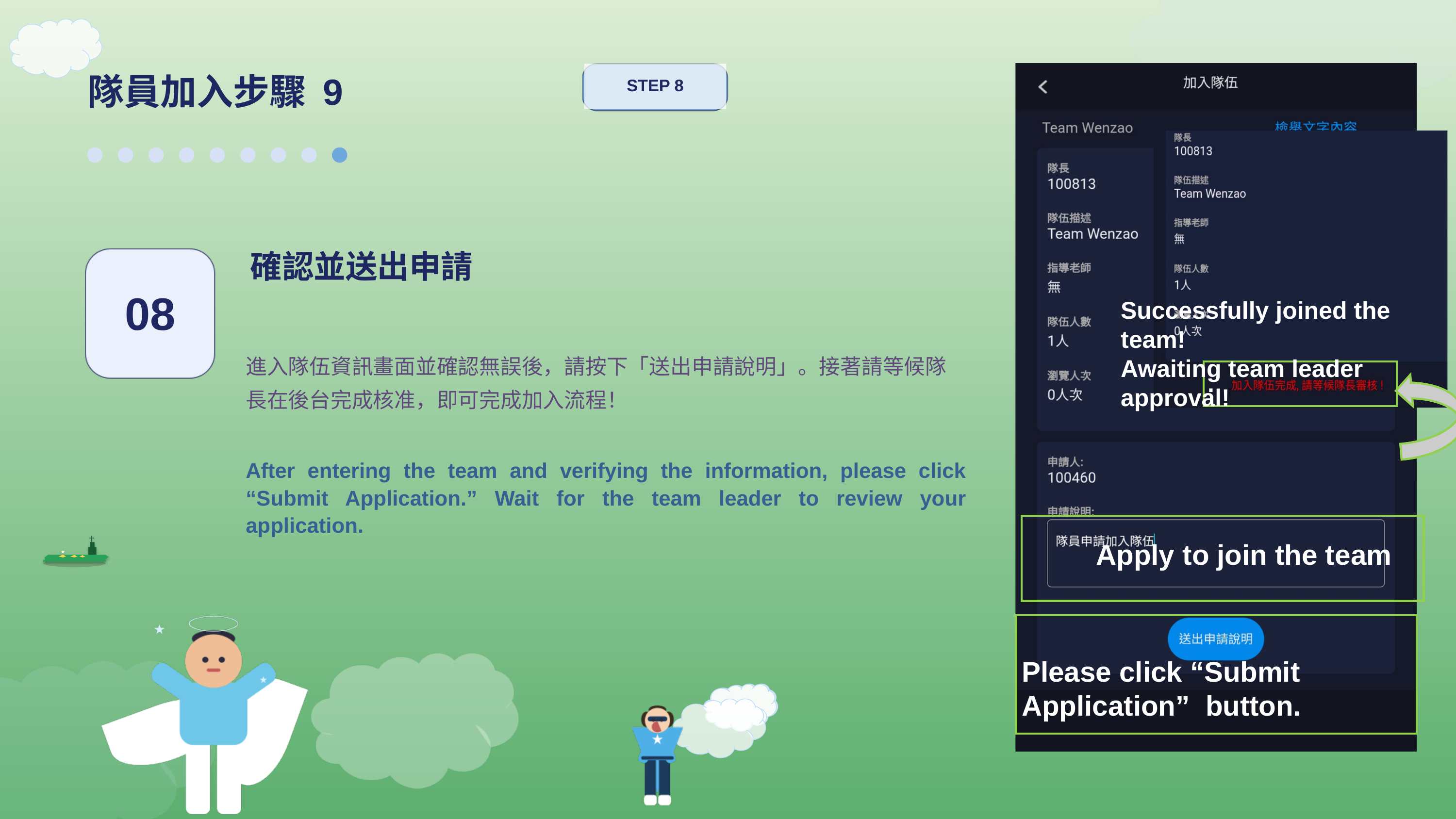

隊員加入步驟 9

STEP 8

確認並送出申請

08

Successfully joined the team!
Awaiting team leader approval!

進入隊伍資訊畫面並確認無誤後，請按下「送出申請說明」。接著請等候隊長在後台完成核准，即可完成加入流程！

.

After entering the team and verifying the information, please click “Submit Application.” Wait for the team leader to review your application.

Apply to join the team

Please click “Submit Application”  button.